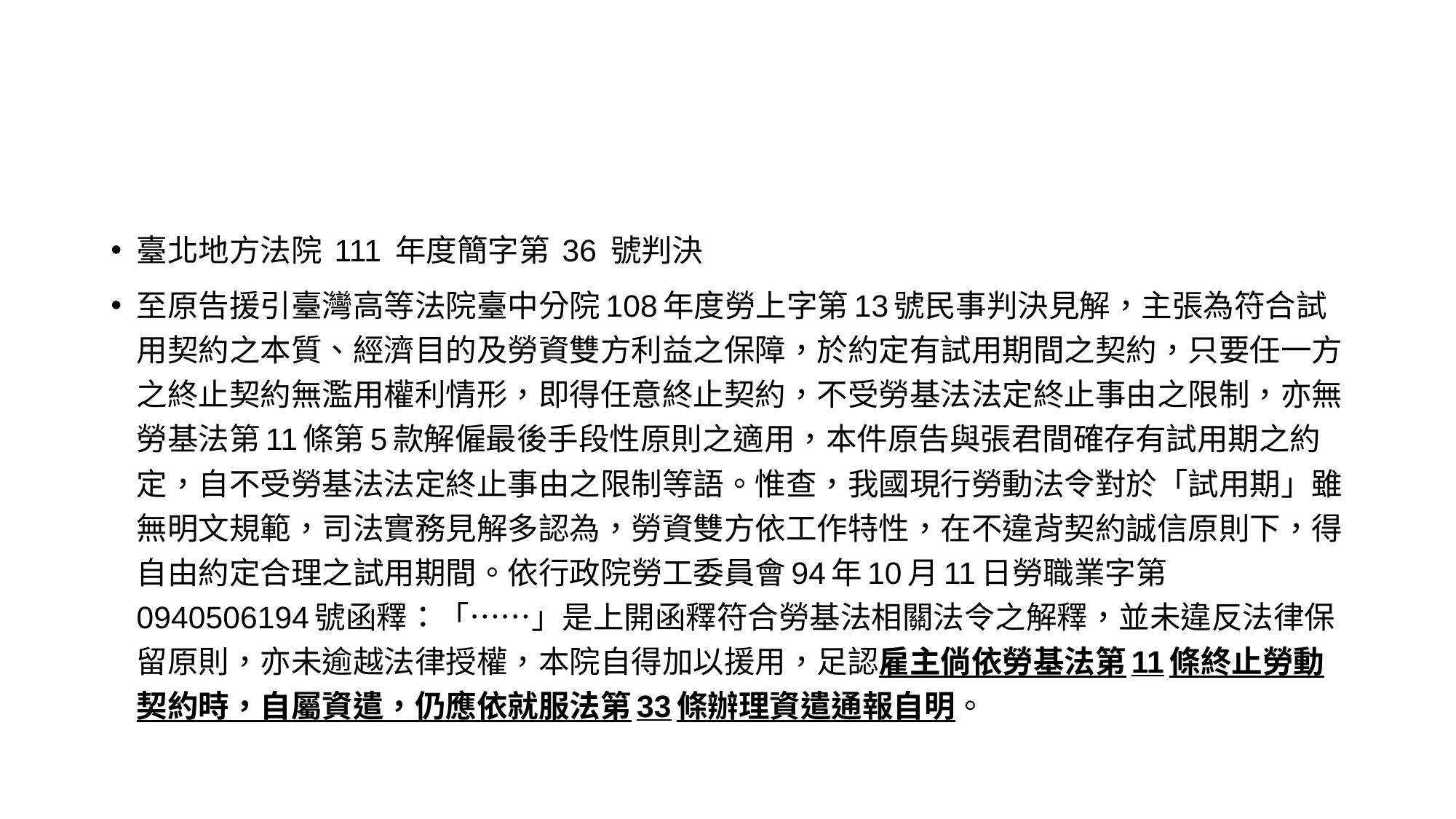

#
臺北地方法院 111 年度簡字第 36 號判決
至原告援引臺灣高等法院臺中分院108年度勞上字第13號民事判決見解，主張為符合試用契約之本質、經濟目的及勞資雙方利益之保障，於約定有試用期間之契約，只要任一方之終止契約無濫用權利情形，即得任意終止契約，不受勞基法法定終止事由之限制，亦無勞基法第11條第5款解僱最後手段性原則之適用，本件原告與張君間確存有試用期之約定，自不受勞基法法定終止事由之限制等語。惟查，我國現行勞動法令對於「試用期」雖無明文規範，司法實務見解多認為，勞資雙方依工作特性，在不違背契約誠信原則下，得自由約定合理之試用期間。依行政院勞工委員會94年10月11日勞職業字第0940506194號函釋：「……」是上開函釋符合勞基法相關法令之解釋，並未違反法律保留原則，亦未逾越法律授權，本院自得加以援用，足認雇主倘依勞基法第11條終止勞動契約時，自屬資遣，仍應依就服法第33條辦理資遣通報自明。